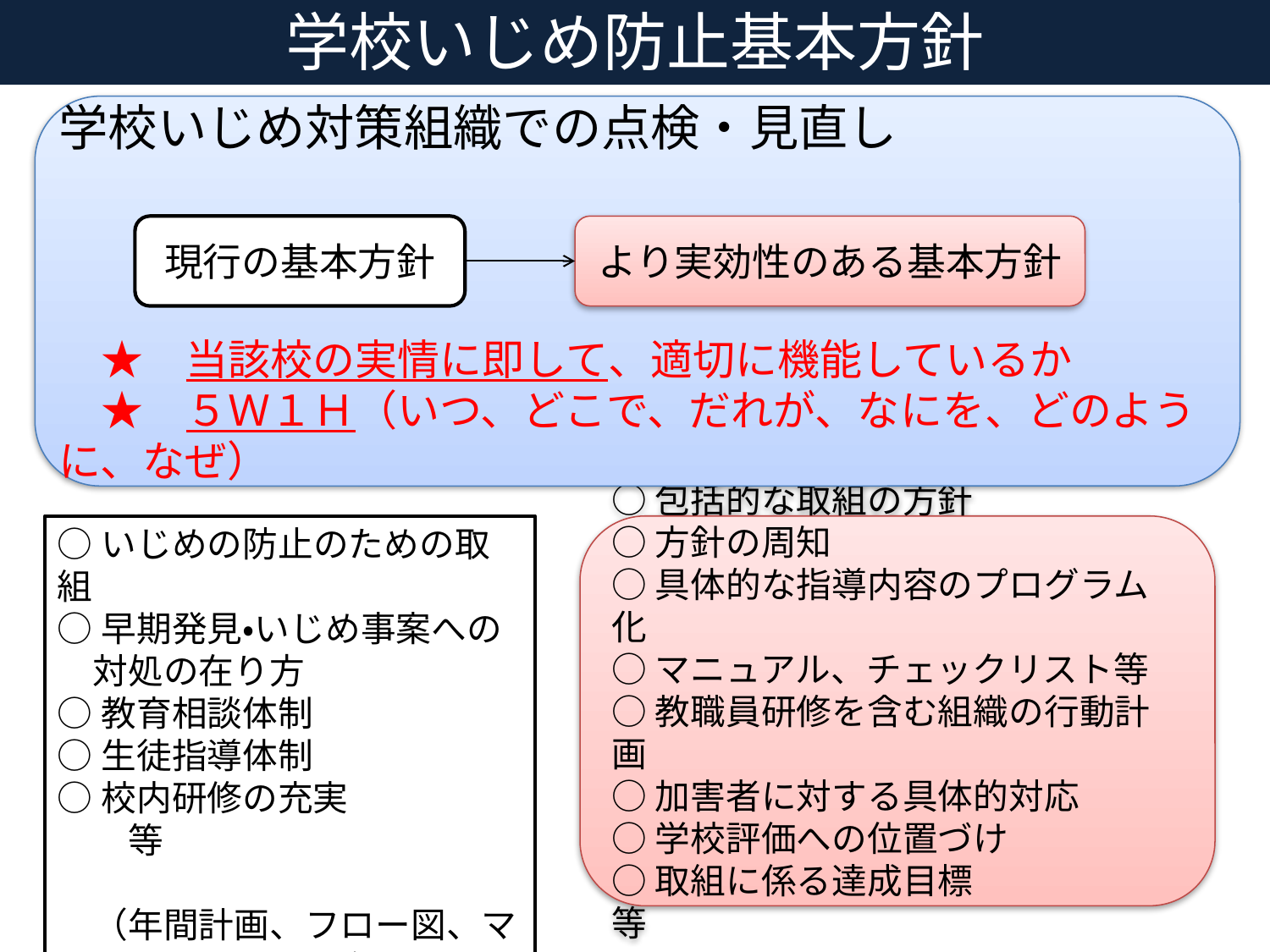

学校いじめ防止基本方針
学校いじめ対策組織での点検・見直し

　★　当該校の実情に即して、適切に機能しているか
　★　５Ｗ１Ｈ（いつ、どこで、だれが、なにを、どのように、なぜ）
現行の基本方針
より実効性のある基本方針
○いじめの防止のための取組
○早期発見・いじめ事案への
　対処の在り方
○教育相談体制
○生徒指導体制
○校内研修の充実　　　　　　等

　（年間計画、フロー図、マニュアル、チェックリスト等）
○包括的な取組の方針
○方針の周知
○具体的な指導内容のプログラム化
○マニュアル、チェックリスト等
○教職員研修を含む組織の行動計画
○加害者に対する具体的対応
○学校評価への位置づけ
○取組に係る達成目標　　　　　等